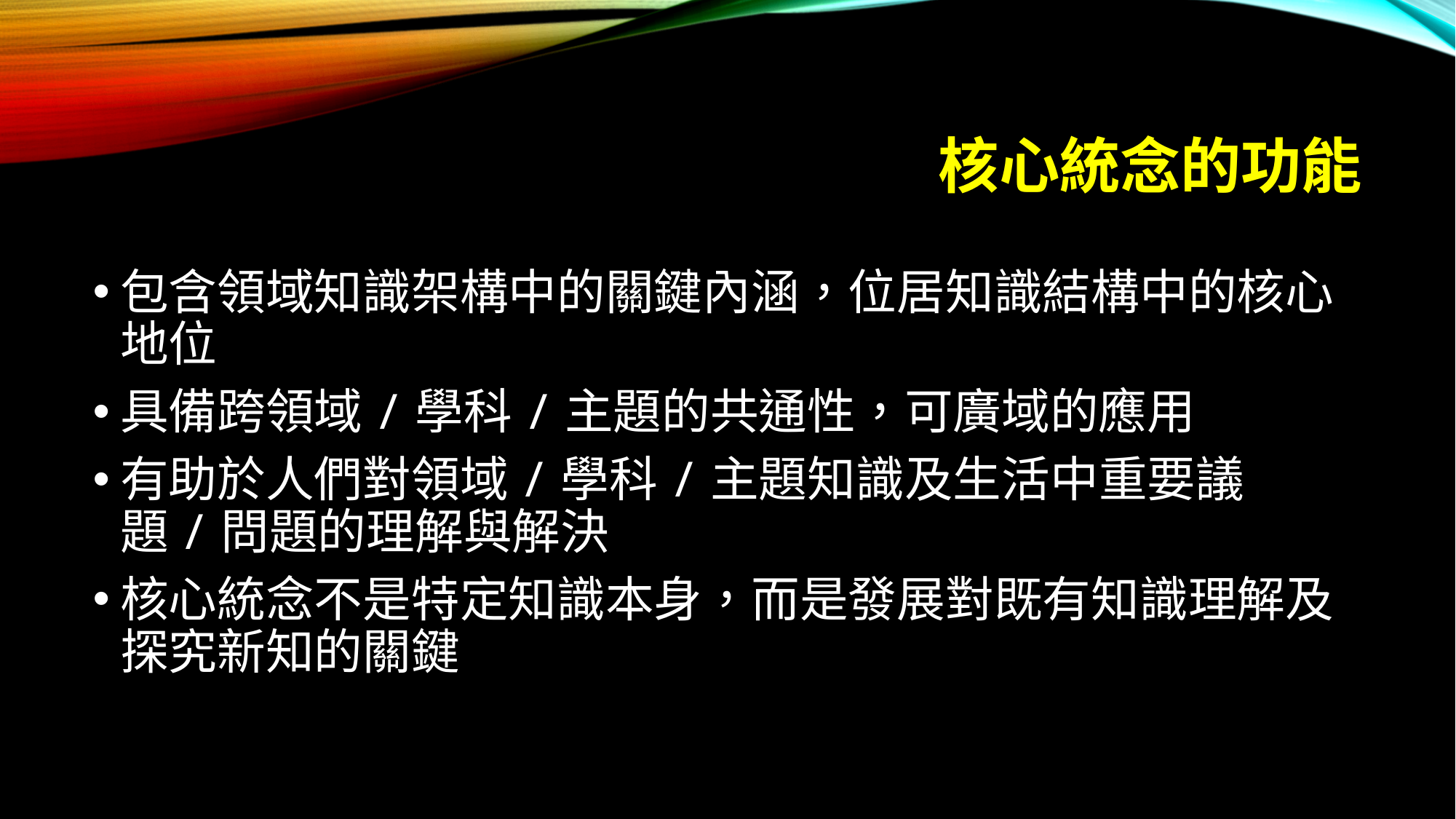

# 核心統念的功能
包含領域知識架構中的關鍵內涵，位居知識結構中的核心地位
具備跨領域/學科/主題的共通性，可廣域的應用
有助於人們對領域/學科/主題知識及生活中重要議題/問題的理解與解決
核心統念不是特定知識本身，而是發展對既有知識理解及探究新知的關鍵